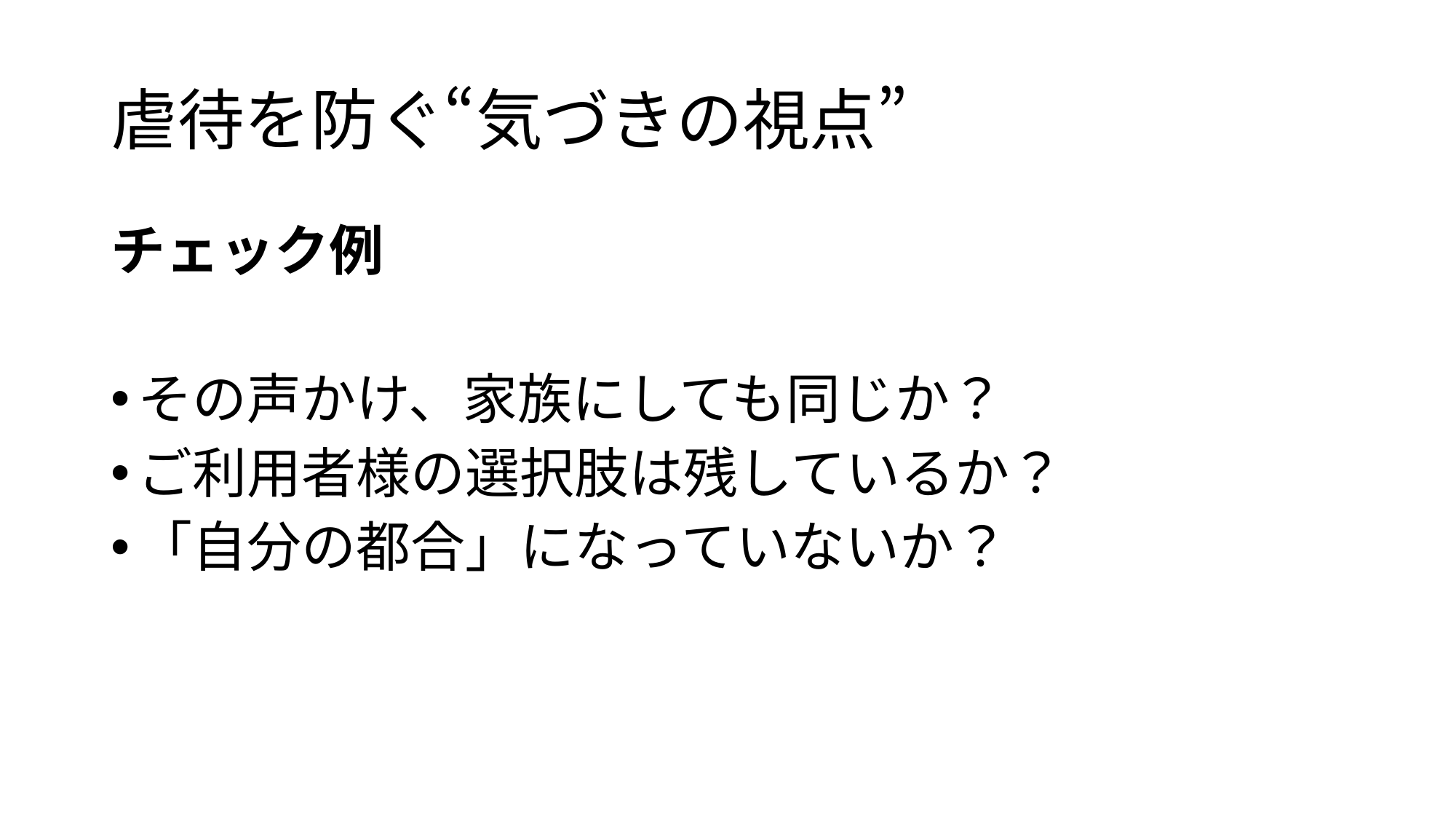

# 虐待を防ぐ“気づきの視点”
チェック例

その声かけ、家族にしても同じか？
ご利用者様の選択肢は残しているか？
「自分の都合」になっていないか？